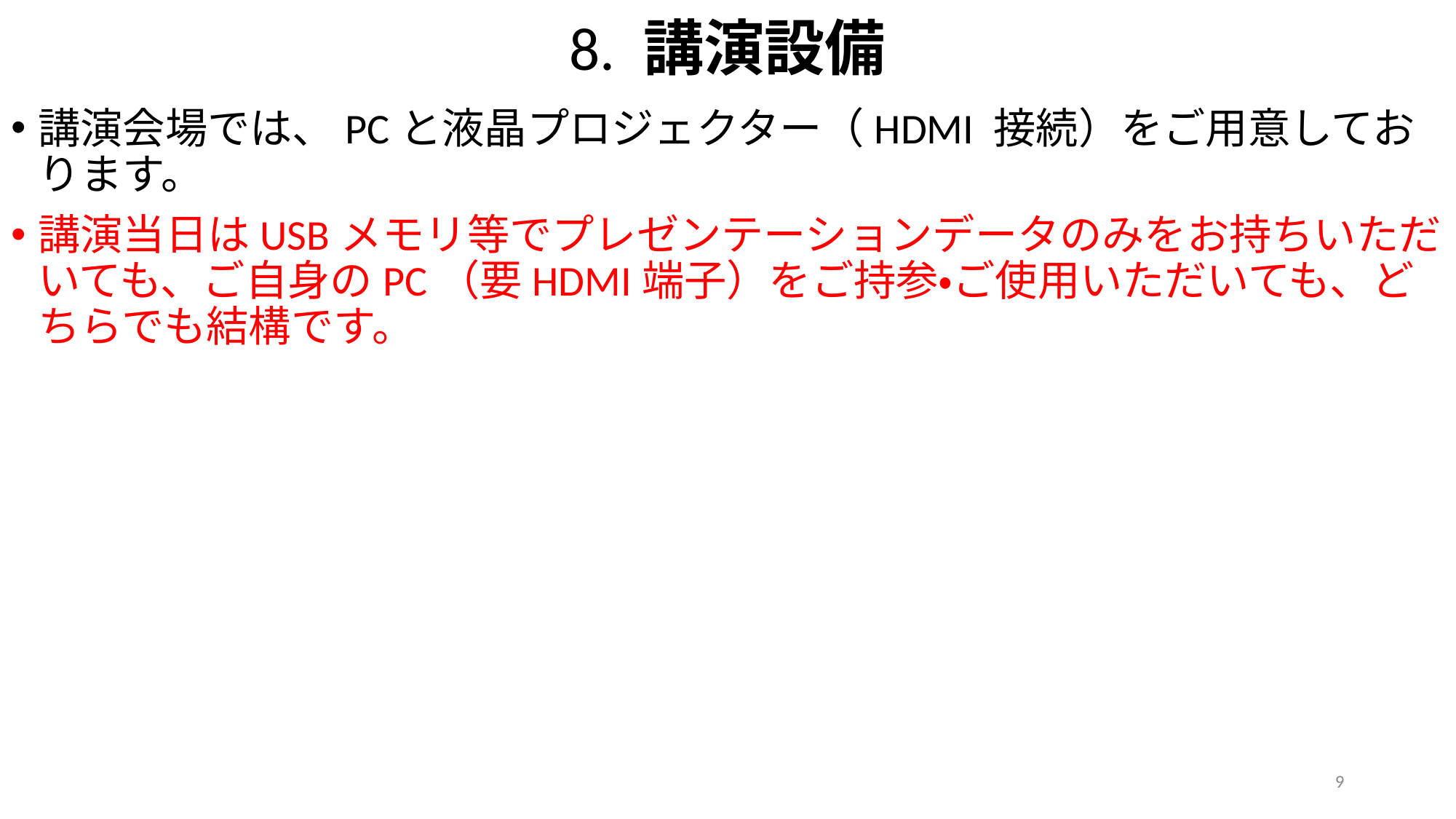

# 8. 講演設備
講演会場では、PCと液晶プロジェクター（HDMI 接続）をご用意しております。
講演当日はUSBメモリ等でプレゼンテーションデータのみをお持ちいただいても、ご自身のPC（要HDMI端子）をご持参・ご使用いただいても、どちらでも結構です。
9